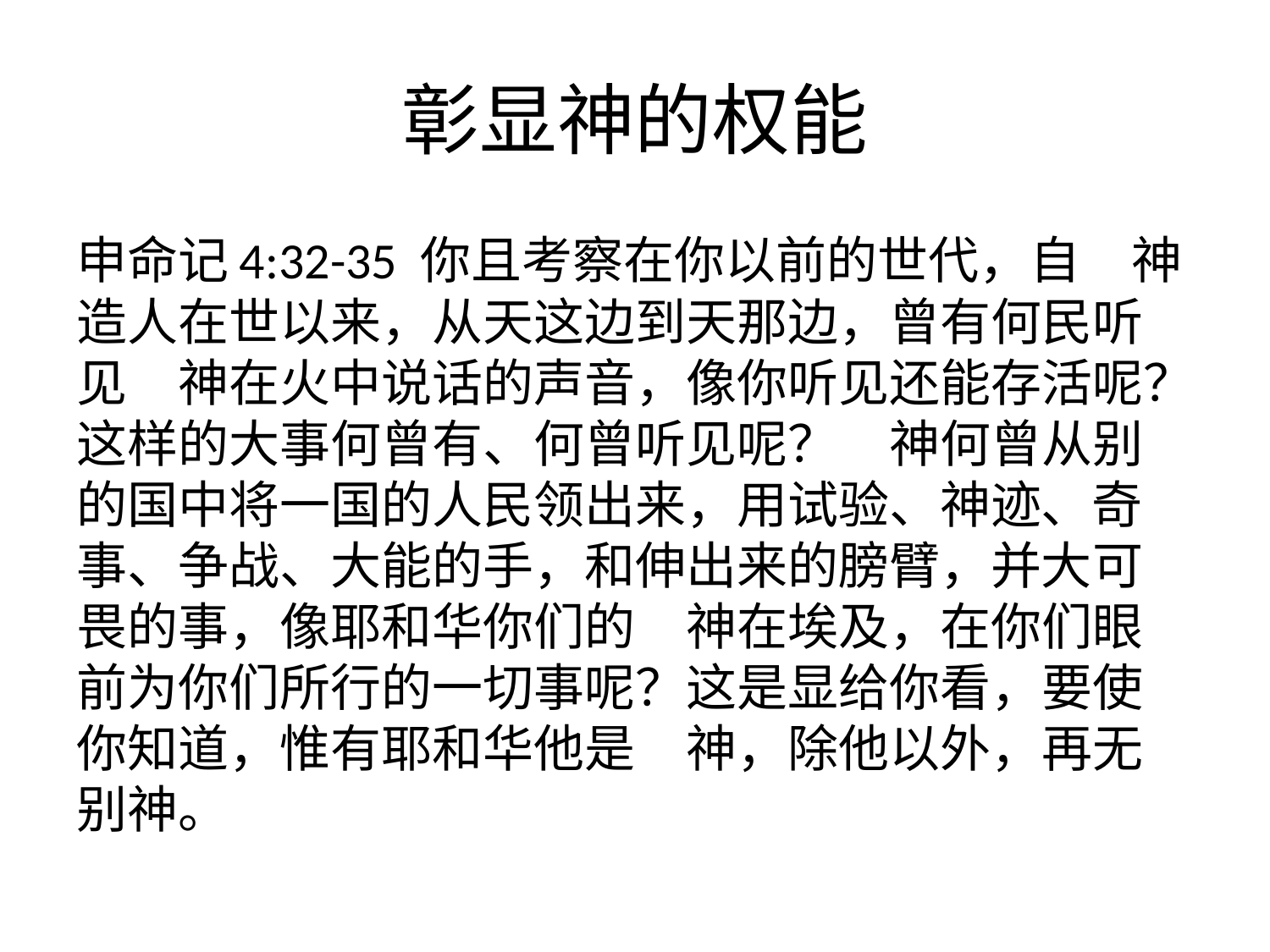

# 彰显神的权能
申命记4:32-35 你且考察在你以前的世代，自　神造人在世以来，从天这边到天那边，曾有何民听见　神在火中说话的声音，像你听见还能存活呢？这样的大事何曾有、何曾听见呢？　神何曾从别的国中将一国的人民领出来，用试验、神迹、奇事、争战、大能的手，和伸出来的膀臂，并大可畏的事，像耶和华你们的　神在埃及，在你们眼前为你们所行的一切事呢？这是显给你看，要使你知道，惟有耶和华他是　神，除他以外，再无别神。